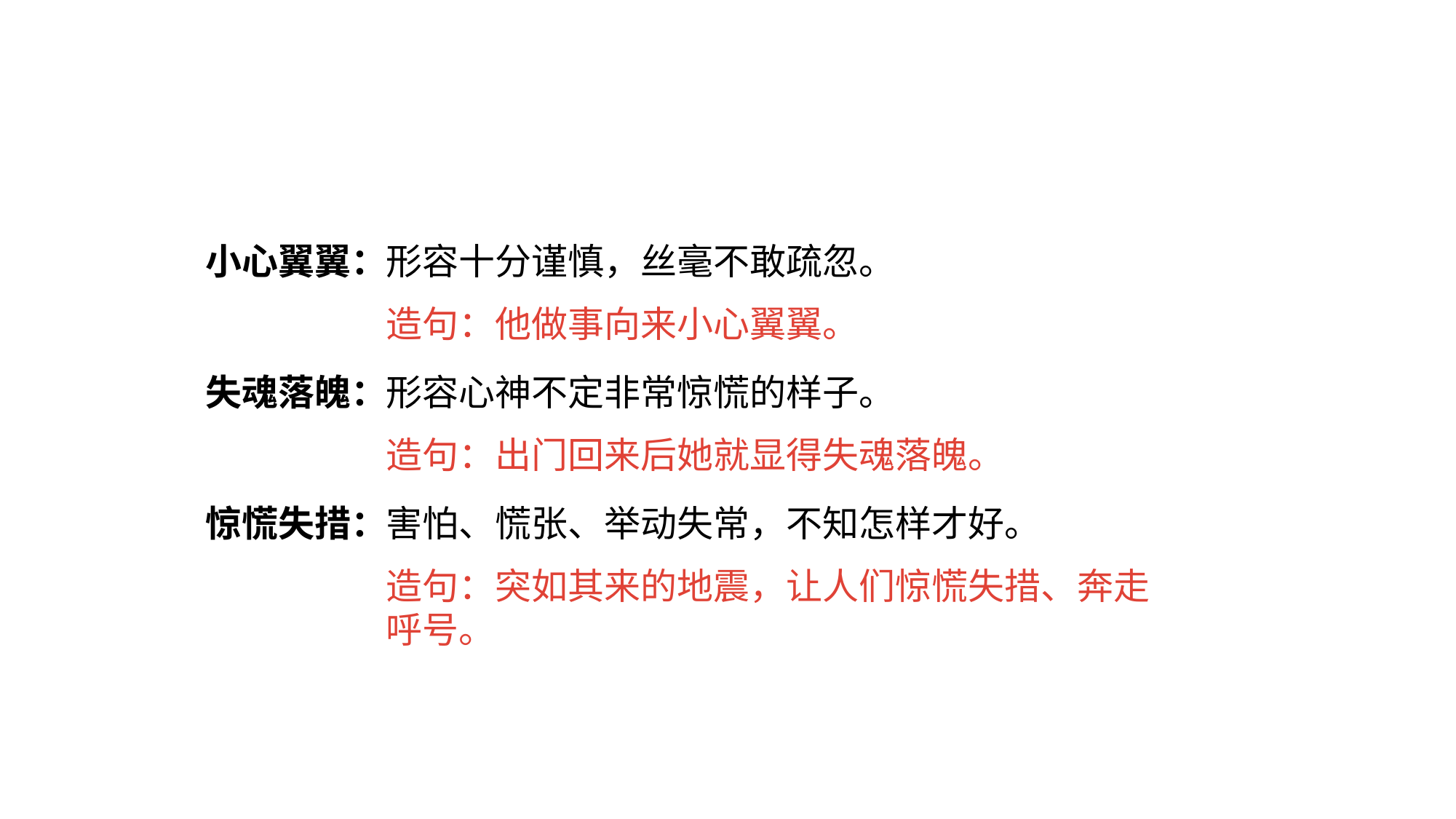

小心翼翼：

失魂落魄：

惊慌失措：
形容十分谨慎，丝毫不敢疏忽。

形容心神不定非常惊慌的样子。

害怕、慌张、举动失常，不知怎样才好。
造句：他做事向来小心翼翼。

造句：出门回来后她就显得失魂落魄。

造句：突如其来的地震，让人们惊慌失措、奔走呼号。